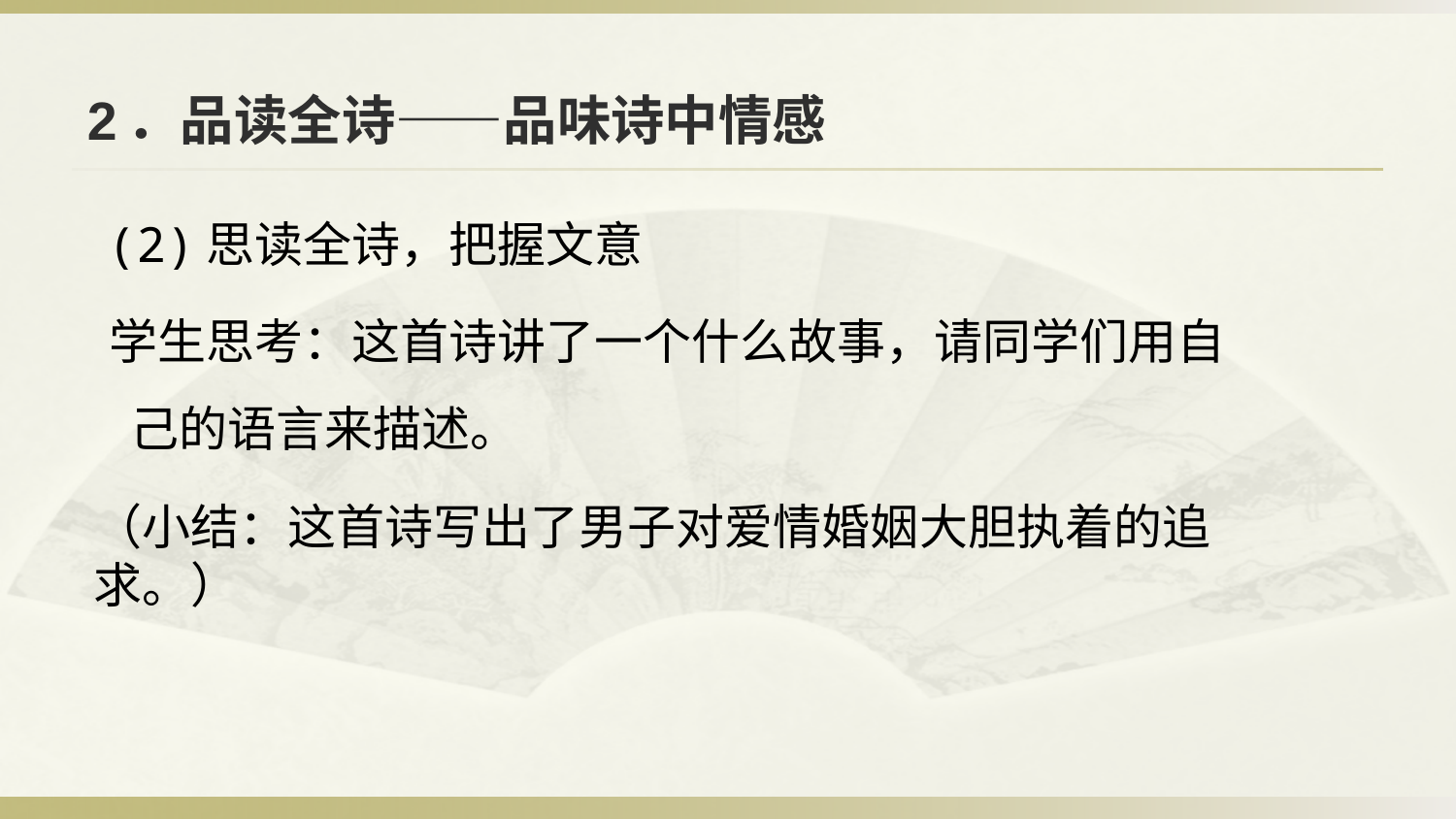

# 2．品读全诗——品味诗中情感
 (2)思读全诗，把握文意
  学生思考：这首诗讲了一个什么故事，请同学们用自己的语言来描述。

（小结：这首诗写出了男子对爱情婚姻大胆执着的追求。）